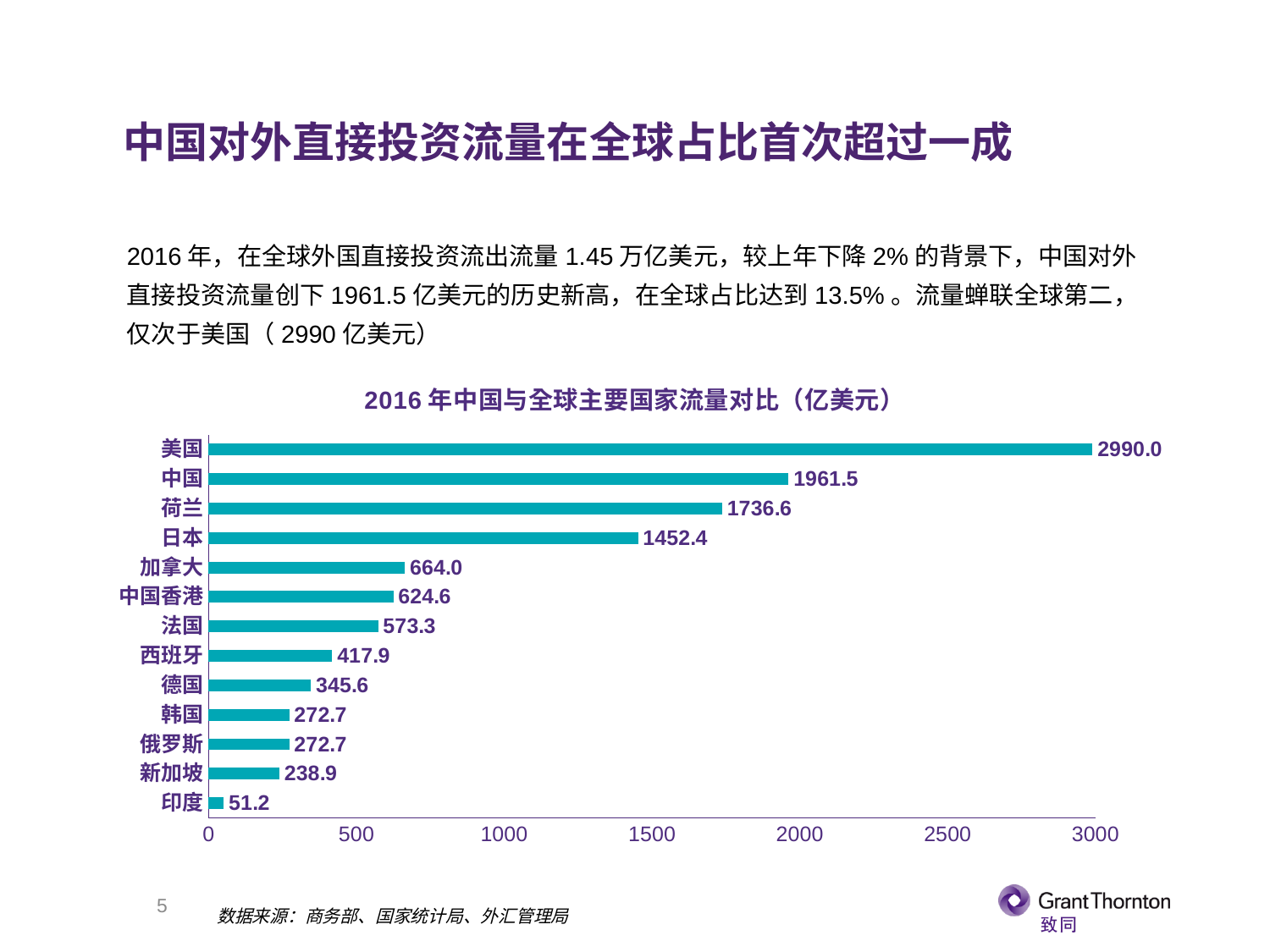

中国对外直接投资流量在全球占比首次超过一成
2016年，在全球外国直接投资流出流量1.45万亿美元，较上年下降2%的背景下，中国对外直接投资流量创下1961.5亿美元的历史新高，在全球占比达到13.5%。流量蝉联全球第二，仅次于美国（2990亿美元）

### Chart: 2016年中国与全球主要国家流量对比（亿美元）

| Category | 2016年中国与全球主要国家流量对比（亿美元） |
|---|---|
| 美国 | 2990.0 |
| 中国 | 1961.5 |
| 荷兰 | 1736.6 |
| 日本 | 1452.4 |
| 加拿大 | 664.0 |
| 中国香港 | 624.6 |
| 法国 | 573.3 |
| 西班牙 | 417.9 |
| 德国 | 345.6 |
| 韩国 | 272.7 |
| 俄罗斯 | 272.7 |
| 新加坡 | 238.9 |
| 印度 | 51.2 |
5
数据来源：商务部、国家统计局、外汇管理局